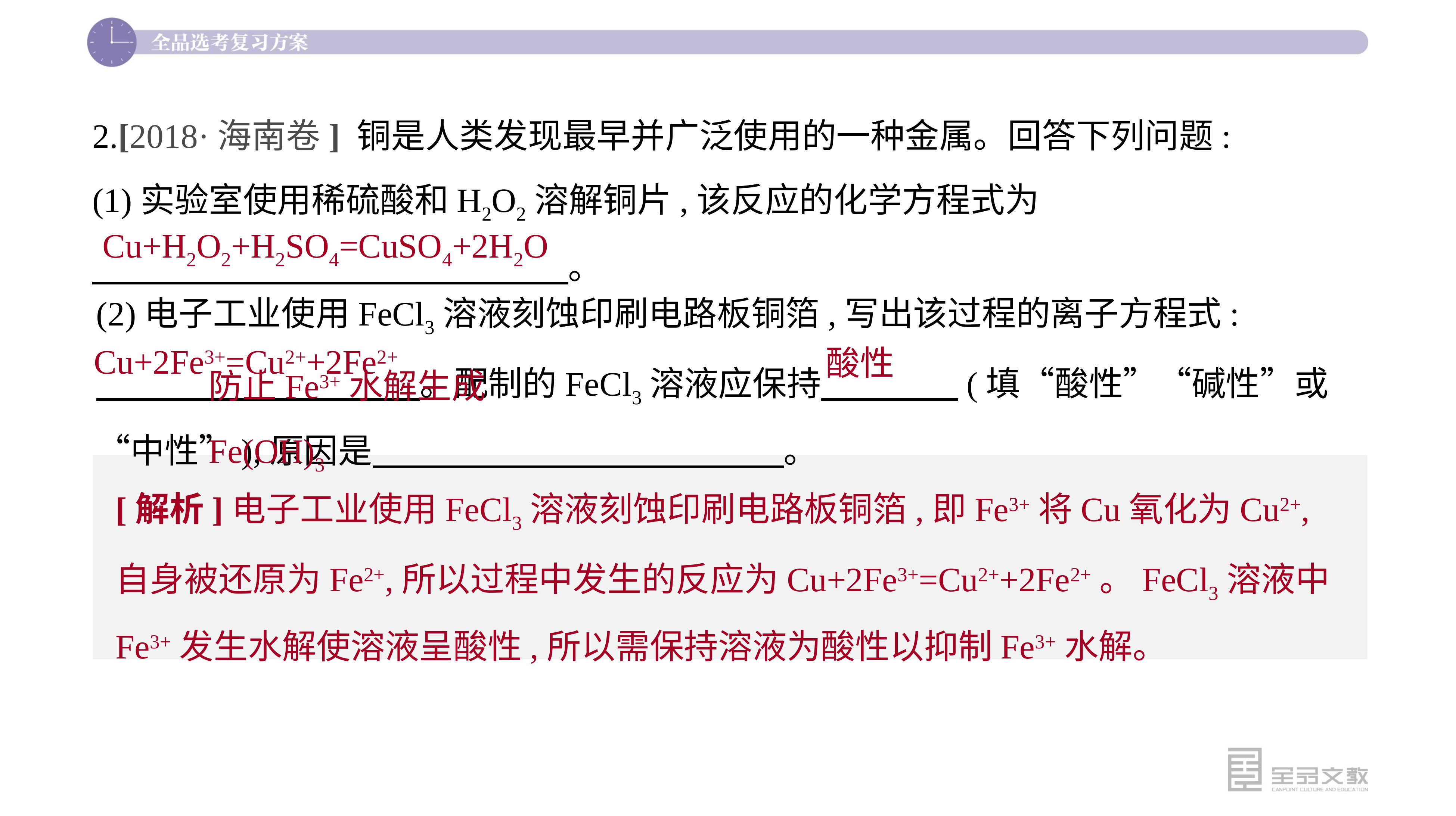

2.[2018·海南卷] 铜是人类发现最早并广泛使用的一种金属。回答下列问题:
(1)实验室使用稀硫酸和H2O2溶解铜片,该反应的化学方程式为
　　　　　　　　　　　　　    。
Cu+H2O2+H2SO4=CuSO4+2H2O
(2)电子工业使用FeCl3溶液刻蚀印刷电路板铜箔,写出该过程的离子方程式:
　　　　　　　　　  。配制的FeCl3溶液应保持　　　　(填“酸性”“碱性”或“中性”),原因是　　　　　　　　　　　　。
Cu+2Fe3+=Cu2++2Fe2+
酸性
防止Fe3+水解生成Fe(OH)3

[解析]电子工业使用FeCl3溶液刻蚀印刷电路板铜箔,即Fe3+将Cu氧化为Cu2+,自身被还原为Fe2+,所以过程中发生的反应为Cu+2Fe3+=Cu2++2Fe2+。FeCl3溶液中Fe3+发生水解使溶液呈酸性,所以需保持溶液为酸性以抑制Fe3+水解。